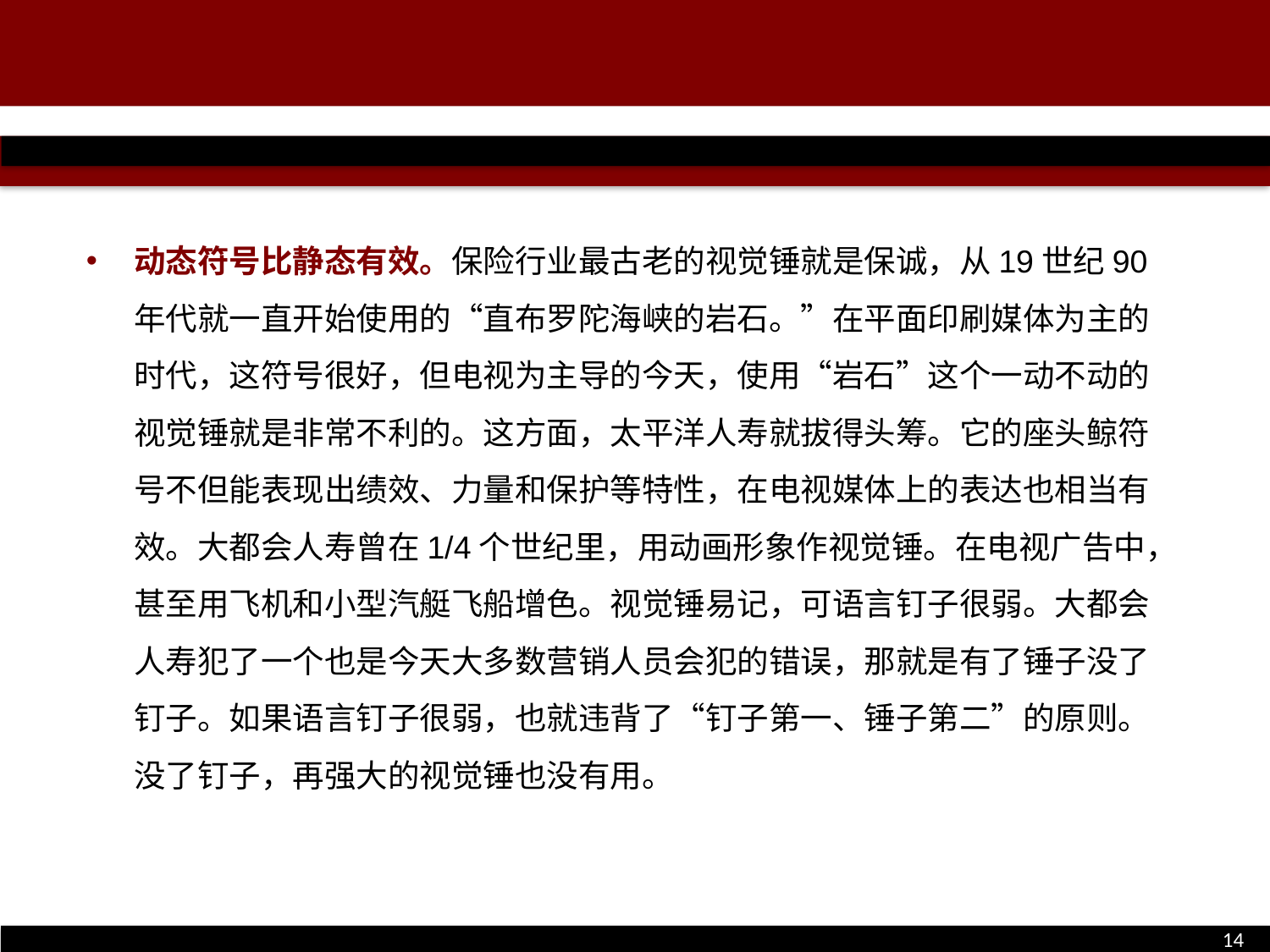

动态符号比静态有效。保险行业最古老的视觉锤就是保诚，从19世纪90年代就一直开始使用的“直布罗陀海峡的岩石。”在平面印刷媒体为主的时代，这符号很好，但电视为主导的今天，使用“岩石”这个一动不动的视觉锤就是非常不利的。这方面，太平洋人寿就拔得头筹。它的座头鲸符号不但能表现出绩效、力量和保护等特性，在电视媒体上的表达也相当有效。大都会人寿曾在1/4个世纪里，用动画形象作视觉锤。在电视广告中，甚至用飞机和小型汽艇飞船增色。视觉锤易记，可语言钉子很弱。大都会人寿犯了一个也是今天大多数营销人员会犯的错误，那就是有了锤子没了钉子。如果语言钉子很弱，也就违背了“钉子第一、锤子第二”的原则。没了钉子，再强大的视觉锤也没有用。